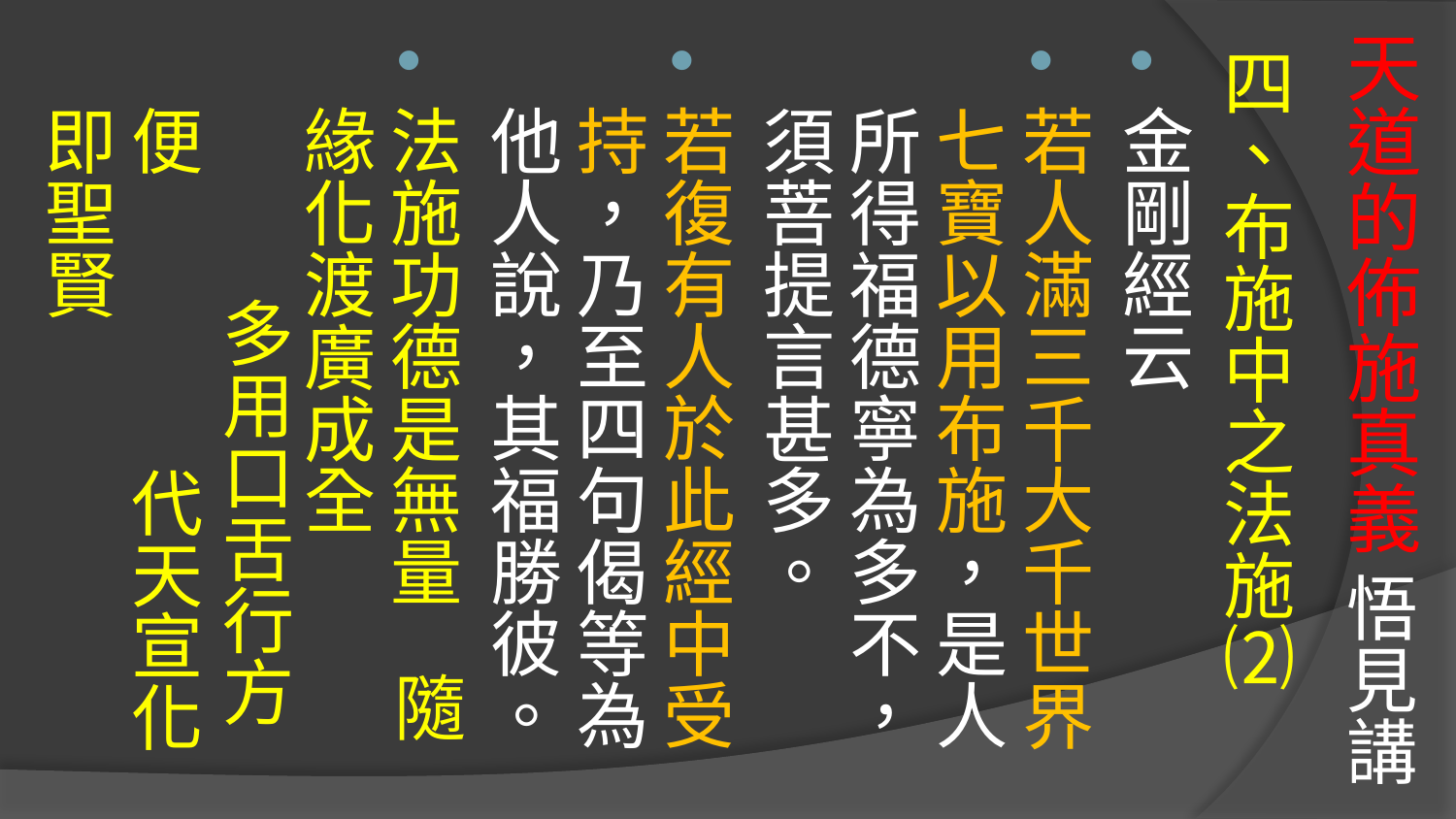

# 天道的佈施真義 悟見講
四、布施中之法施⑵
金剛經云
若人滿三千大千世界七寶以用布施，是人所得福德寧為多不，須菩提言甚多。
若復有人於此經中受持，乃至四句偈等為他人說，其福勝彼。
法施功德是無量    隨緣化渡廣成全                            多用口舌行方便                  代天宣化即聖賢